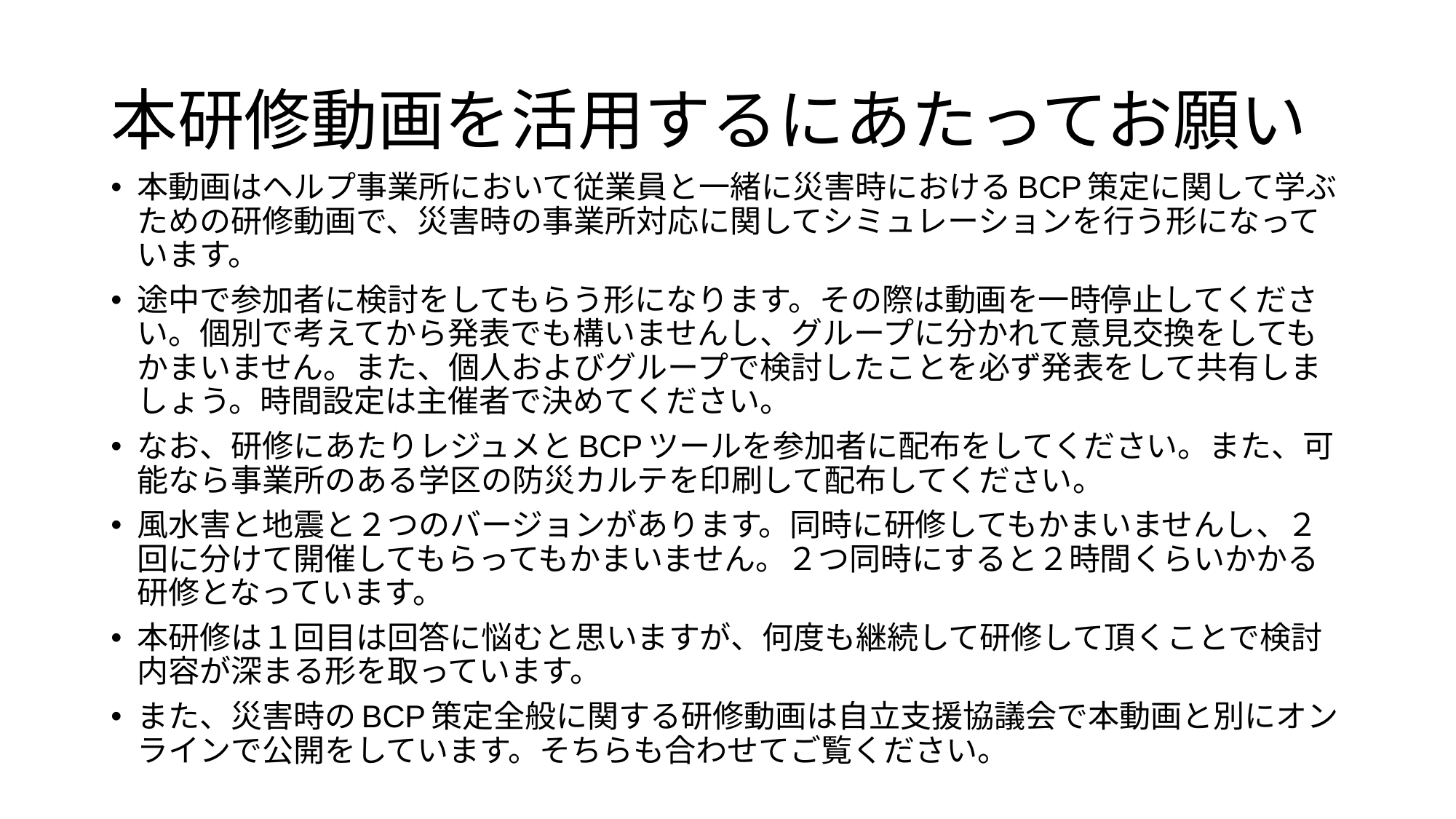

# 本研修動画を活用するにあたってお願い
本動画はヘルプ事業所において従業員と一緒に災害時におけるBCP策定に関して学ぶための研修動画で、災害時の事業所対応に関してシミュレーションを行う形になっています。
途中で参加者に検討をしてもらう形になります。その際は動画を一時停止してください。個別で考えてから発表でも構いませんし、グループに分かれて意見交換をしてもかまいません。また、個人およびグループで検討したことを必ず発表をして共有しましょう。時間設定は主催者で決めてください。
なお、研修にあたりレジュメとBCPツールを参加者に配布をしてください。また、可能なら事業所のある学区の防災カルテを印刷して配布してください。
風水害と地震と２つのバージョンがあります。同時に研修してもかまいませんし、２回に分けて開催してもらってもかまいません。２つ同時にすると２時間くらいかかる研修となっています。
本研修は１回目は回答に悩むと思いますが、何度も継続して研修して頂くことで検討内容が深まる形を取っています。
また、災害時のBCP策定全般に関する研修動画は自立支援協議会で本動画と別にオンラインで公開をしています。そちらも合わせてご覧ください。